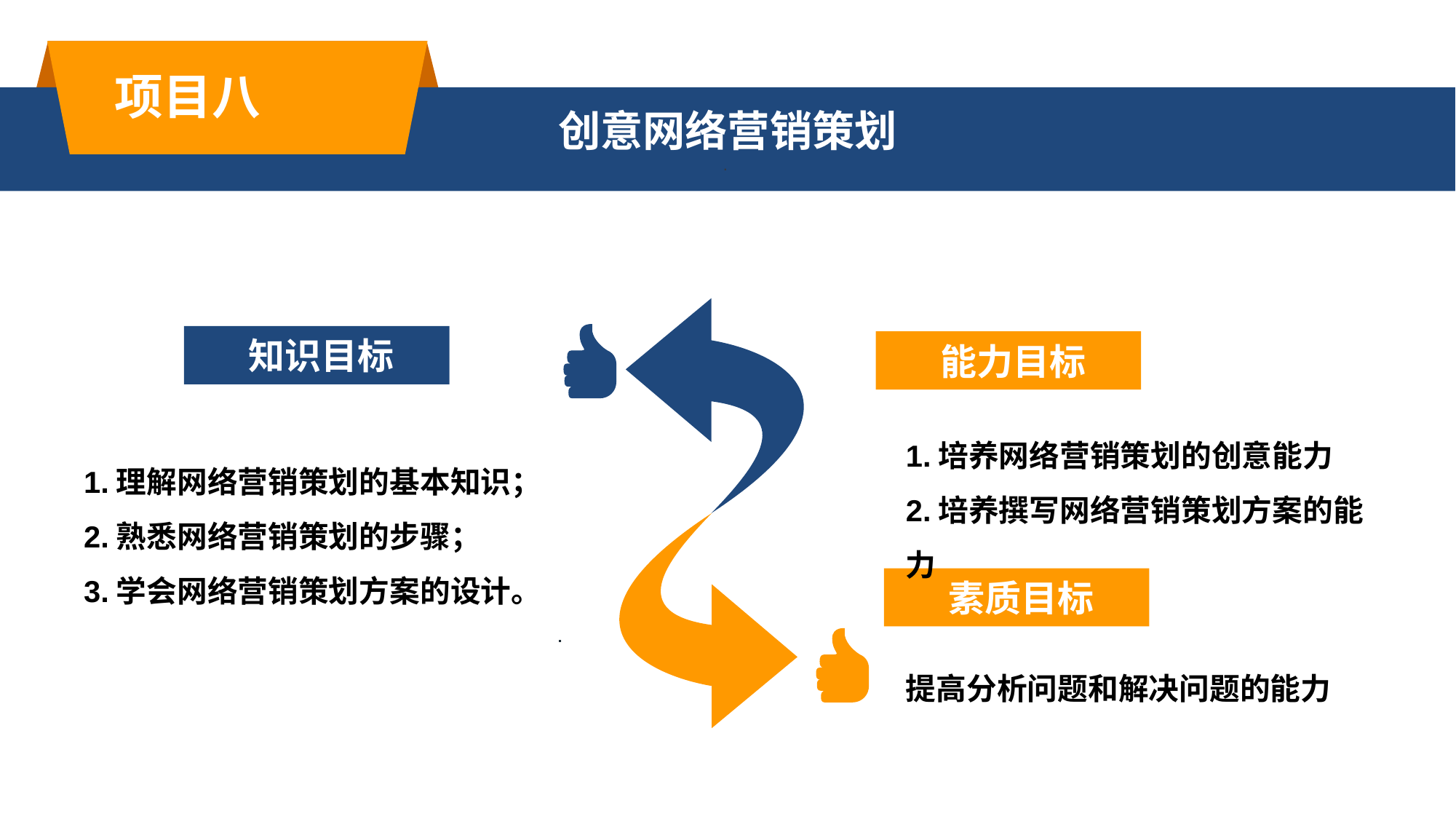

项目八
创意网络营销策划
.

     知识目标
     能力目标
1.培养网络营销策划的创意能力
2.培养撰写网络营销策划方案的能力
1.理解网络营销策划的基本知识；
2.熟悉网络营销策划的步骤；
3.学会网络营销策划方案的设计。
.

     素质目标

提高分析问题和解决问题的能力